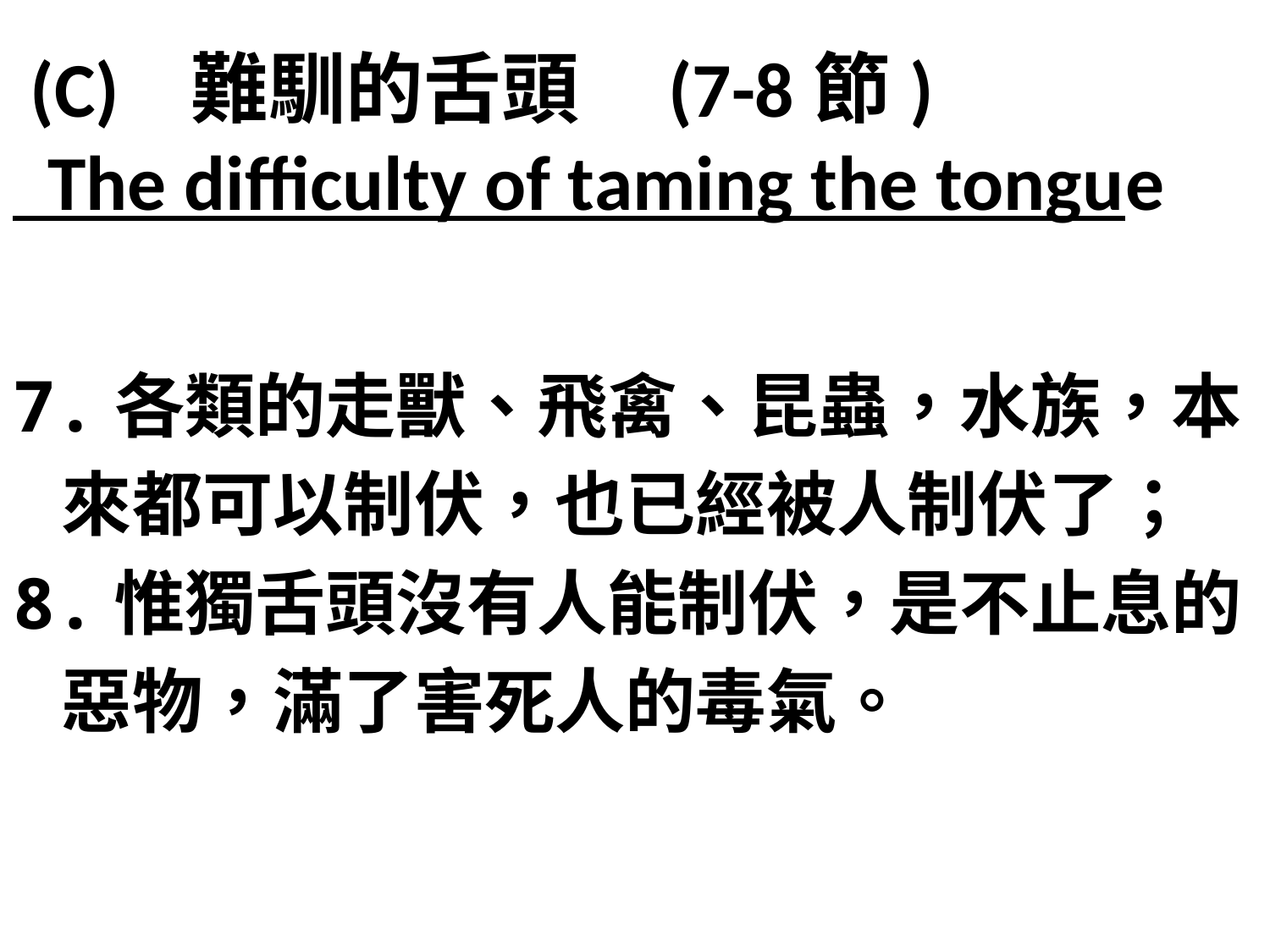

# (C)   難馴的舌頭    (7-8節) The difficulty of taming the tongue

7.各類的走獸、飛禽、昆蟲，水族，本
  來都可以制伏，也已經被人制伏了；
8.惟獨舌頭沒有人能制伏，是不止息的
  惡物，滿了害死人的毒氣。